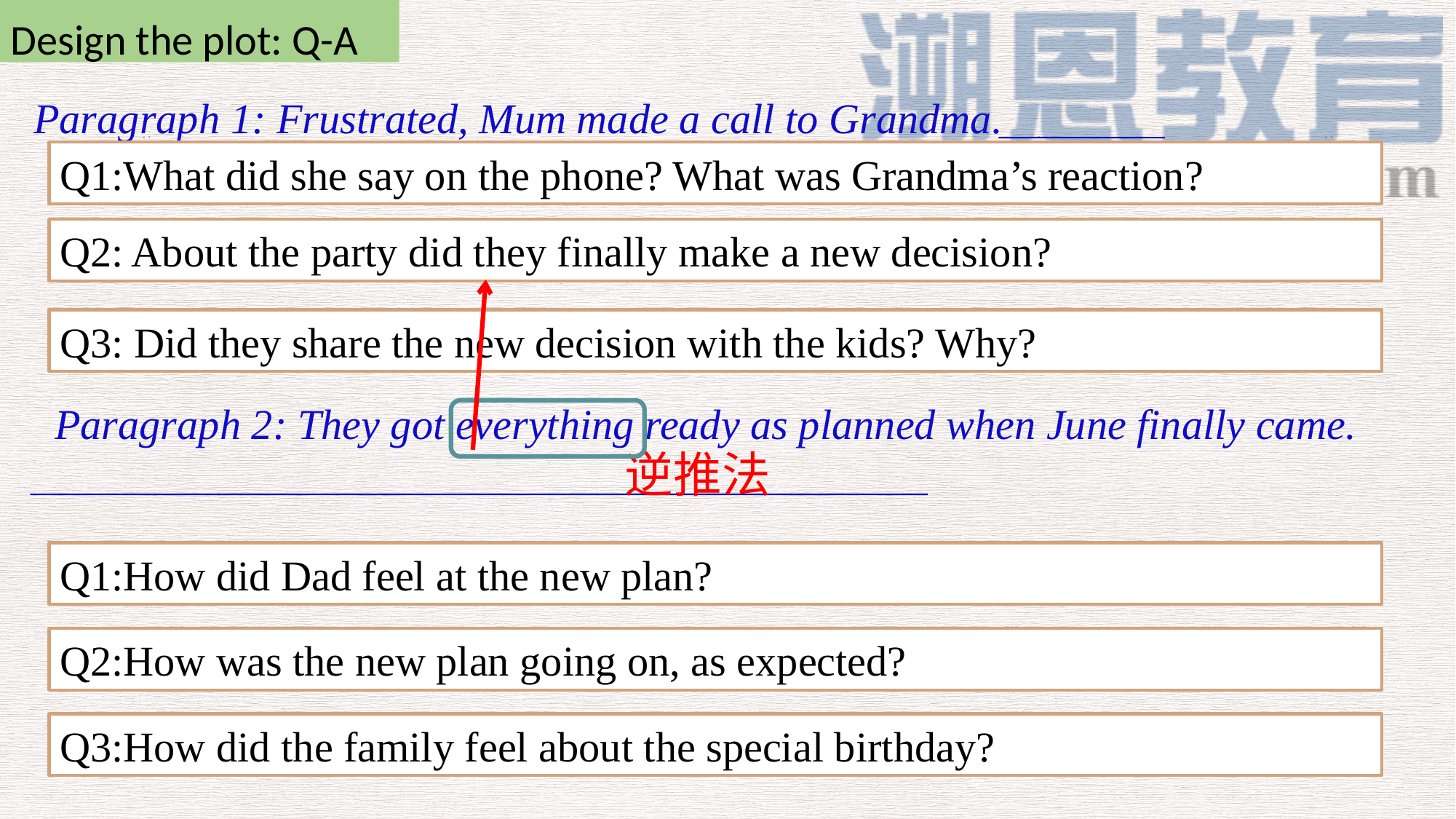

Design the plot: Q-A
Paragraph 1: Frustrated, Mum made a call to Grandma._______

  Paragraph 2: They got everything ready as planned when June finally came. ______________________________________

Q1:What did she say on the phone? What was Grandma’s reaction?
Q2: About the party did they finally make a new decision?
Q3: Did they share the new decision with the kids? Why?

逆推法
Q1:How did Dad feel at the new plan?
Q2:How was the new plan going on, as expected?
Q3:How did the family feel about the special birthday?